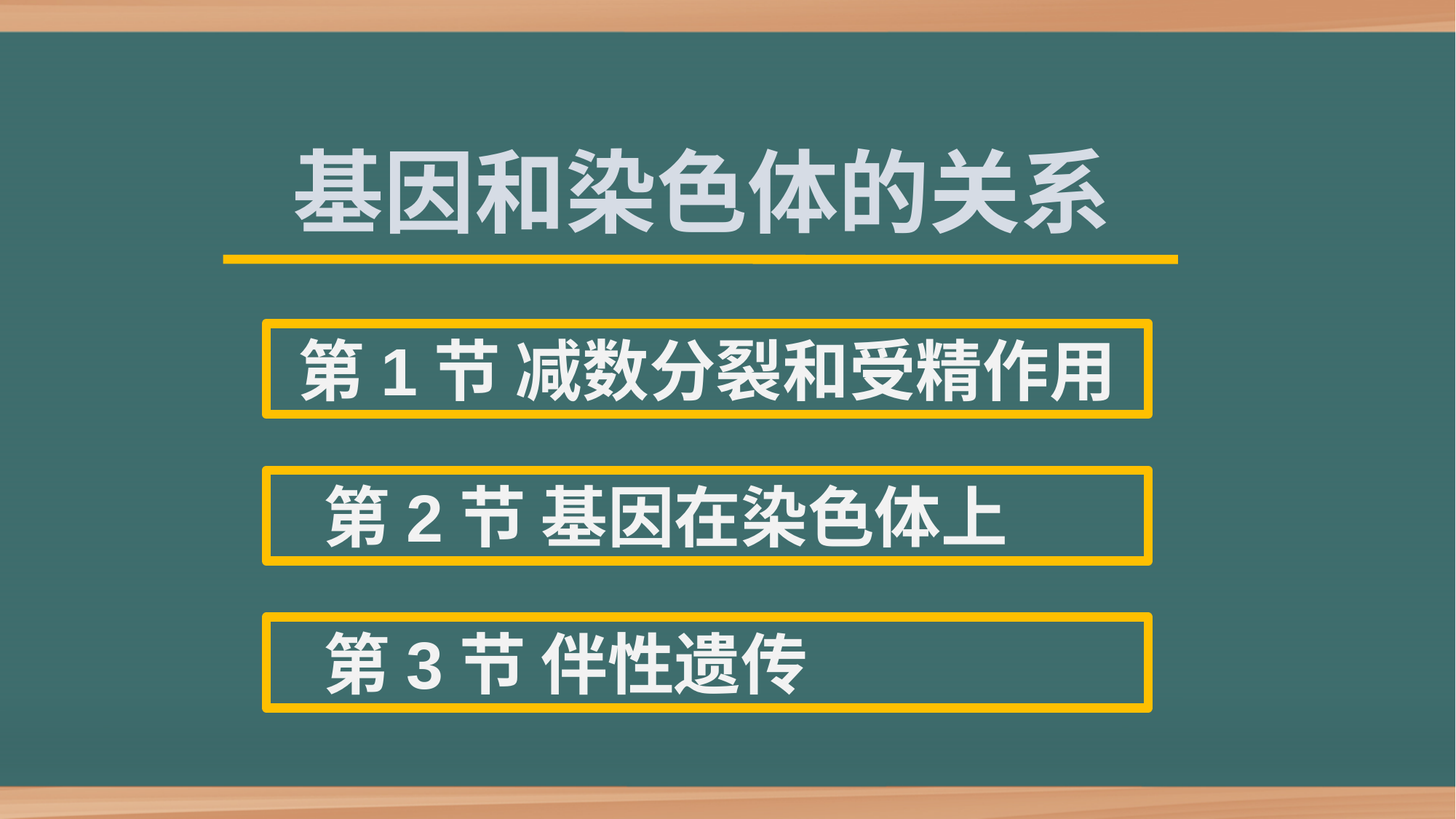

基因和染色体的关系
第1节 减数分裂和受精作用
  第2节 基因在染色体上
  第3节 伴性遗传